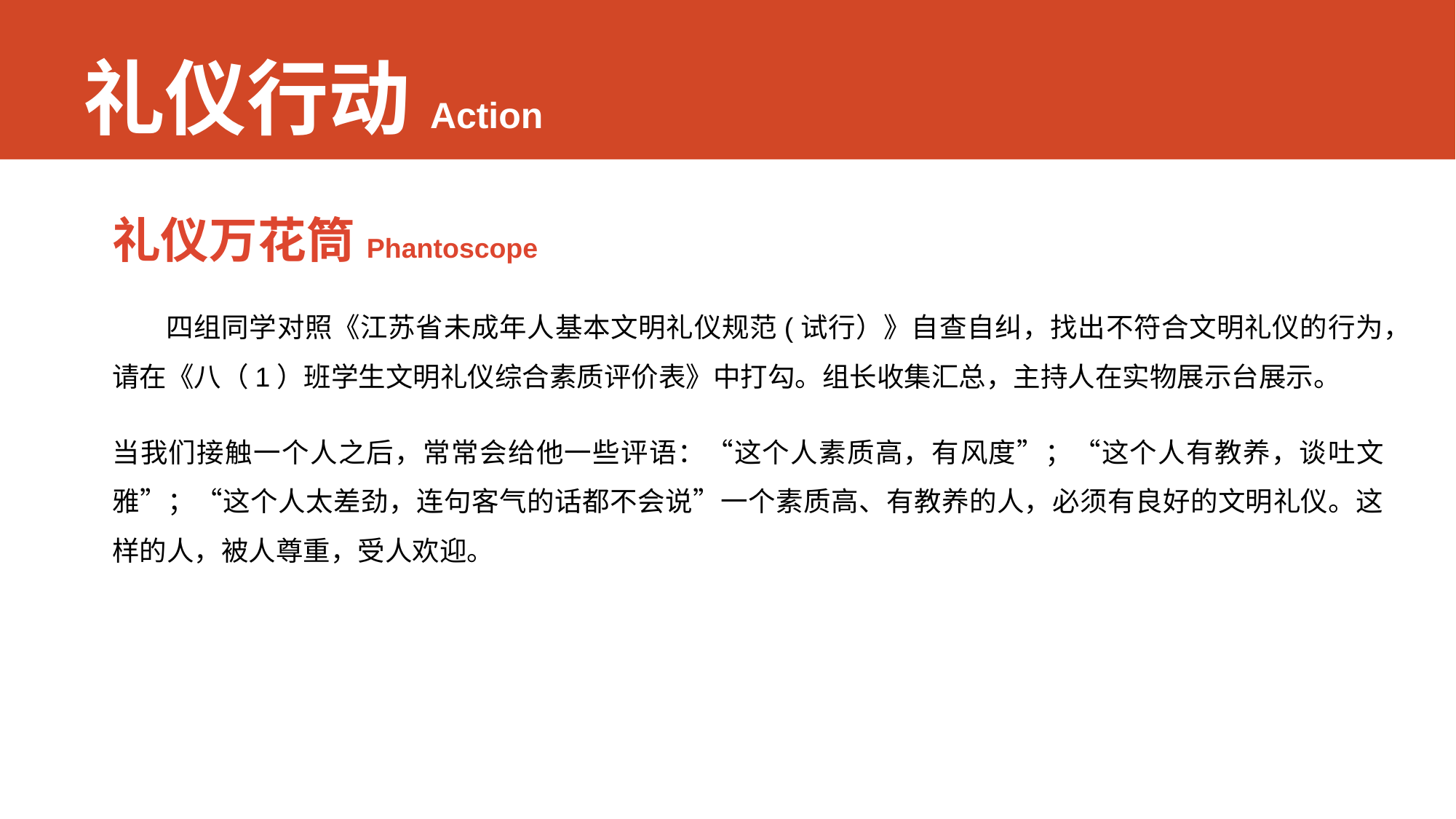

# 礼仪行动Action
礼仪万花筒Phantoscope
       四组同学对照《江苏省未成年人基本文明礼仪规范(试行）》自查自纠，找出不符合文明礼仪的行为，请在《八（1）班学生文明礼仪综合素质评价表》中打勾。组长收集汇总，主持人在实物展示台展示。
当我们接触一个人之后，常常会给他一些评语：“这个人素质高，有风度”；“这个人有教养，谈吐文雅”；“这个人太差劲，连句客气的话都不会说”一个素质高、有教养的人，必须有良好的文明礼仪。这样的人，被人尊重，受人欢迎。